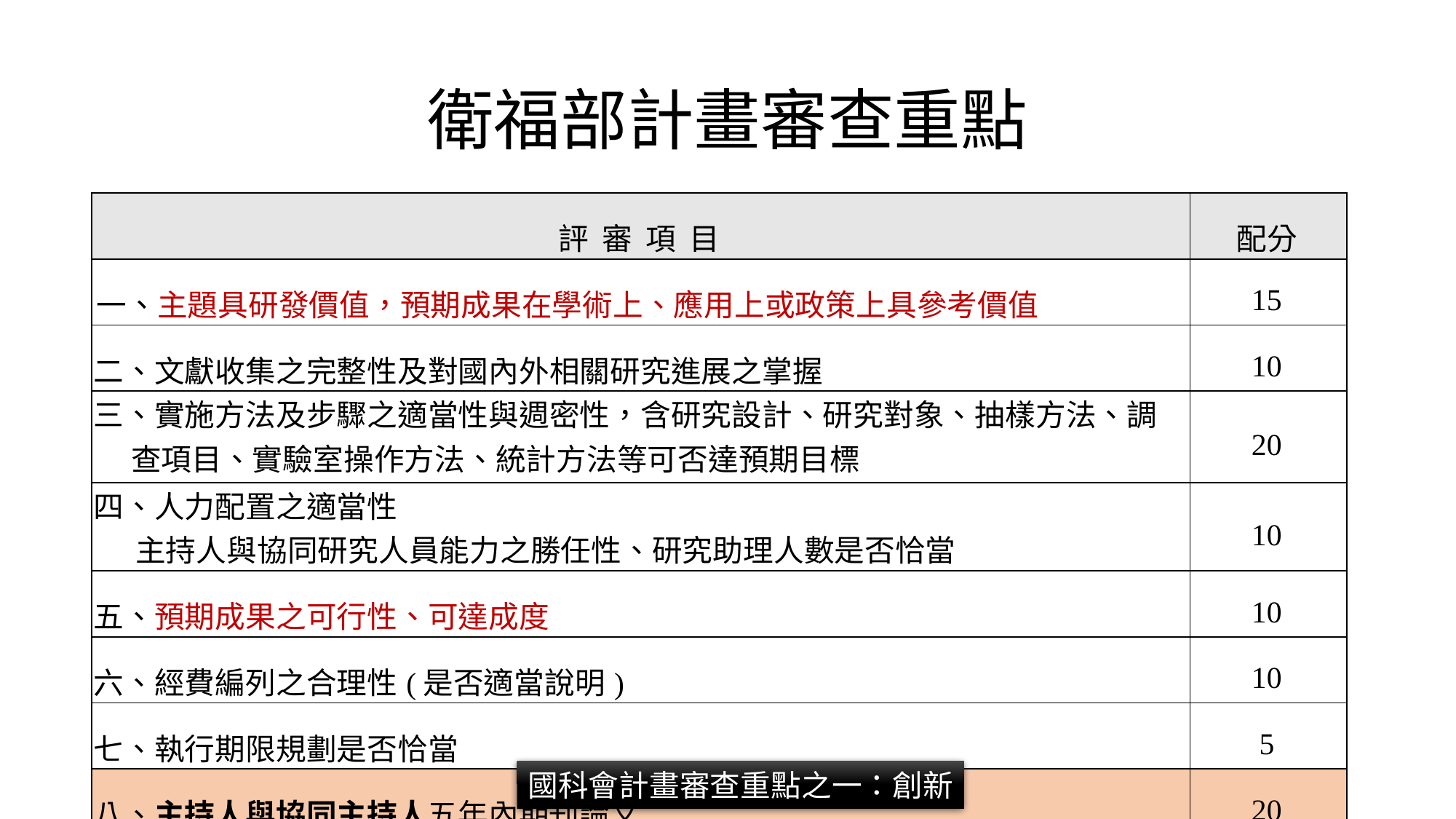

# 衛福部計畫審查重點
| 評 審 項 目 | 配分 |
| --- | --- |
| 一、主題具研發價值，預期成果在學術上、應用上或政策上具參考價值 | 15 |
| 二、文獻收集之完整性及對國內外相關研究進展之掌握 | 10 |
| 三、實施方法及步驟之適當性與週密性，含研究設計、研究對象、抽樣方法、調查項目、實驗室操作方法、統計方法等可否達預期目標 | 20 |
| 四、人力配置之適當性 主持人與協同研究人員能力之勝任性、研究助理人數是否恰當 | 10 |
| 五、預期成果之可行性、可達成度 | 10 |
| 六、經費編列之合理性(是否適當說明) | 10 |
| 七、執行期限規劃是否恰當 | 5 |
| 八、主持人與協同主持人五年內期刊論文 | 20 |
6
國科會計畫審查重點之一：創新